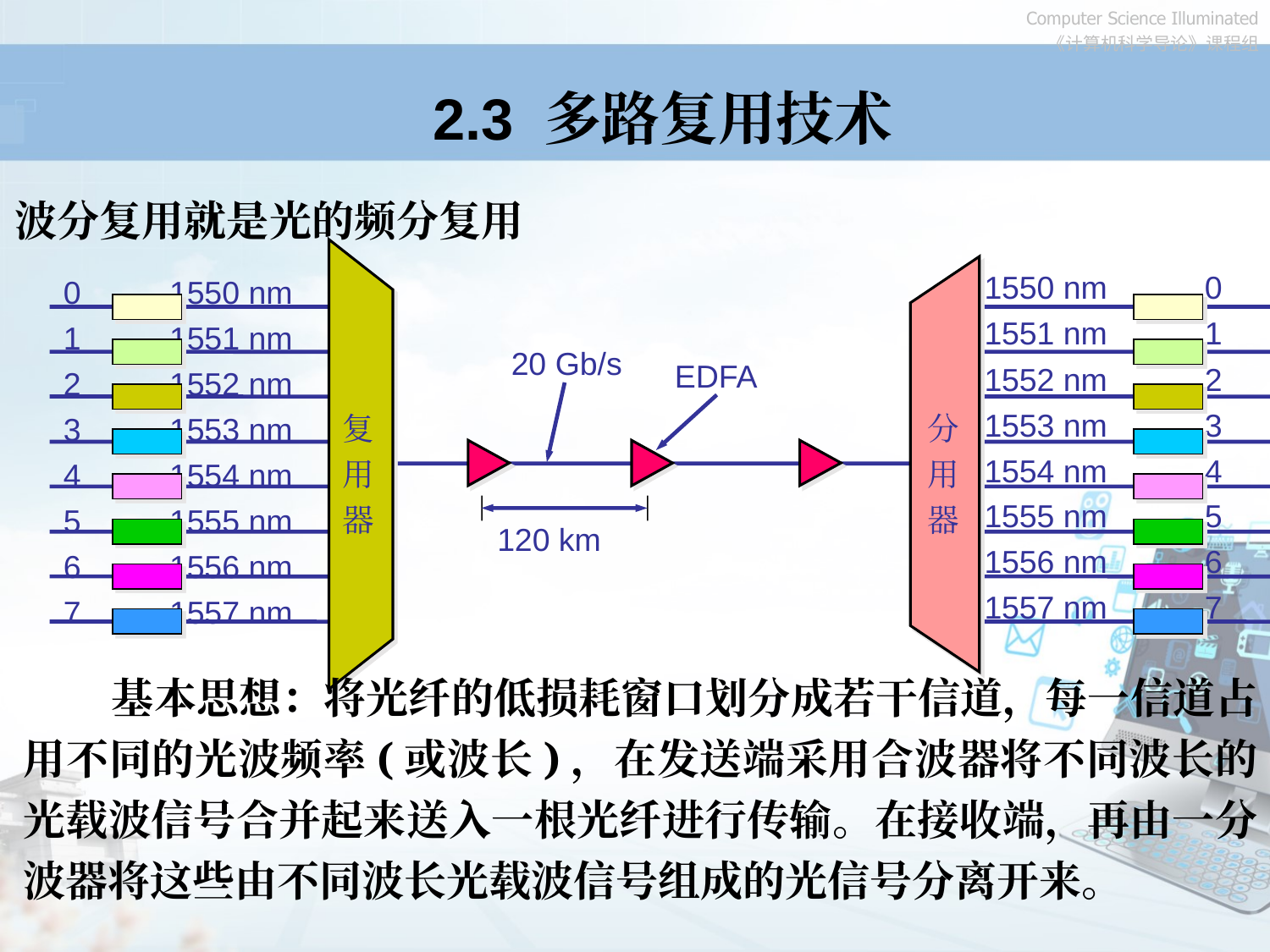

# 2.3 多路复用技术

 1550 nm           0
 1551 nm           1
 1552 nm           2
 1553 nm           3
 1554 nm           4
 1555 nm           5
 1556 nm           6
 1557 nm           7
0          1550 nm
1          1551 nm
2          1552 nm
3          1553 nm
4          1554 nm
5          1555 nm
6          1556 nm
7          1557 nm

20 Gb/s

EDFA

复
用
器
分
用
器

120 km

波分复用就是光的频分复用
基本思想：将光纤的低损耗窗口划分成若干信道，每一信道占用不同的光波频率(或波长)，在发送端采用合波器将不同波长的光载波信号合并起来送入一根光纤进行传输。在接收端，再由一分波器将这些由不同波长光载波信号组成的光信号分离开来。